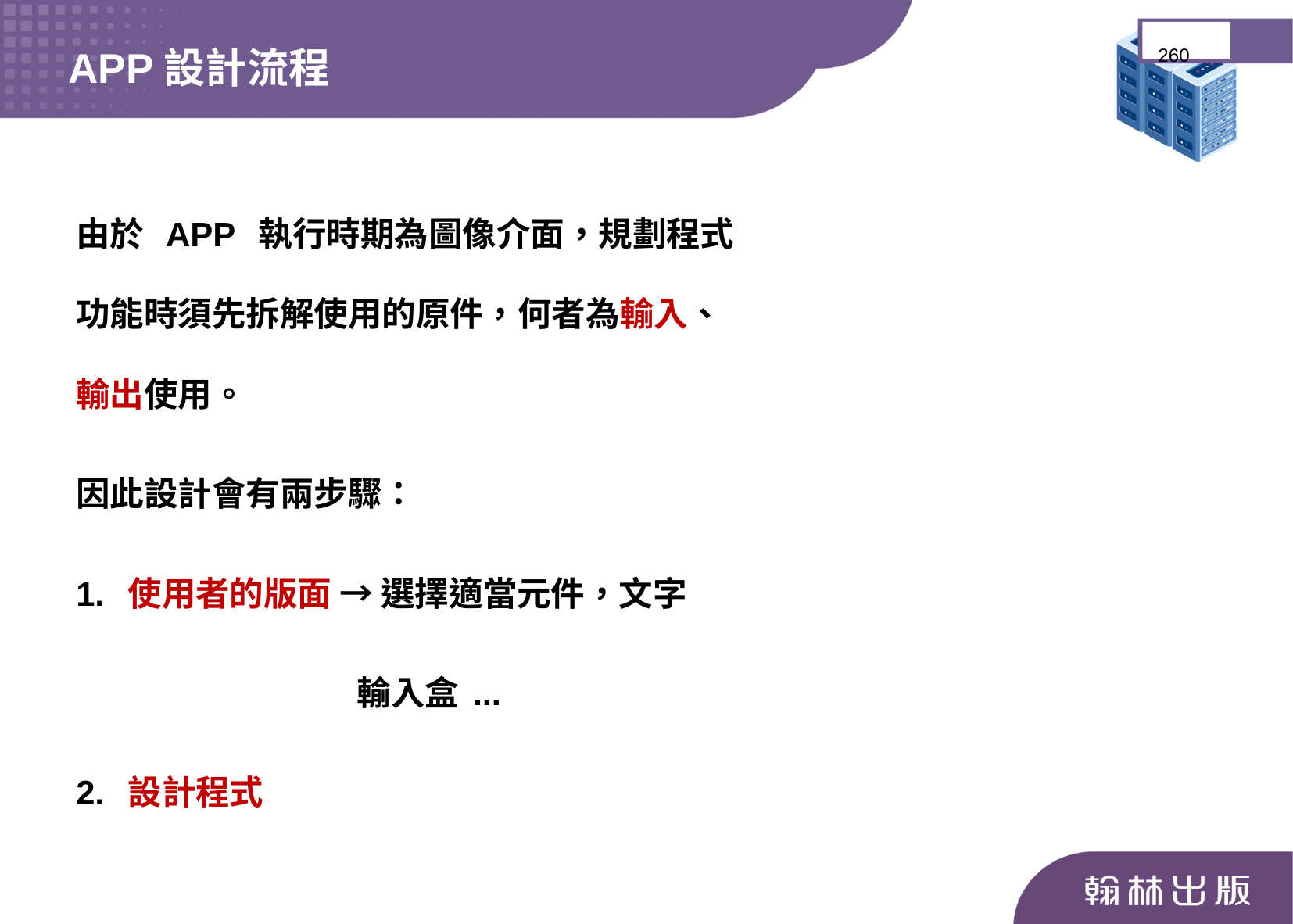

APP設計流程
260
由於 APP 執行時期為圖像介面，規劃程式
功能時須先拆解使用的原件，何者為輸入、
輸出使用。
因此設計會有兩步驟：
1. 使用者的版面 → 選擇適當元件，文字
                                   輸入盒...
2. 設計程式